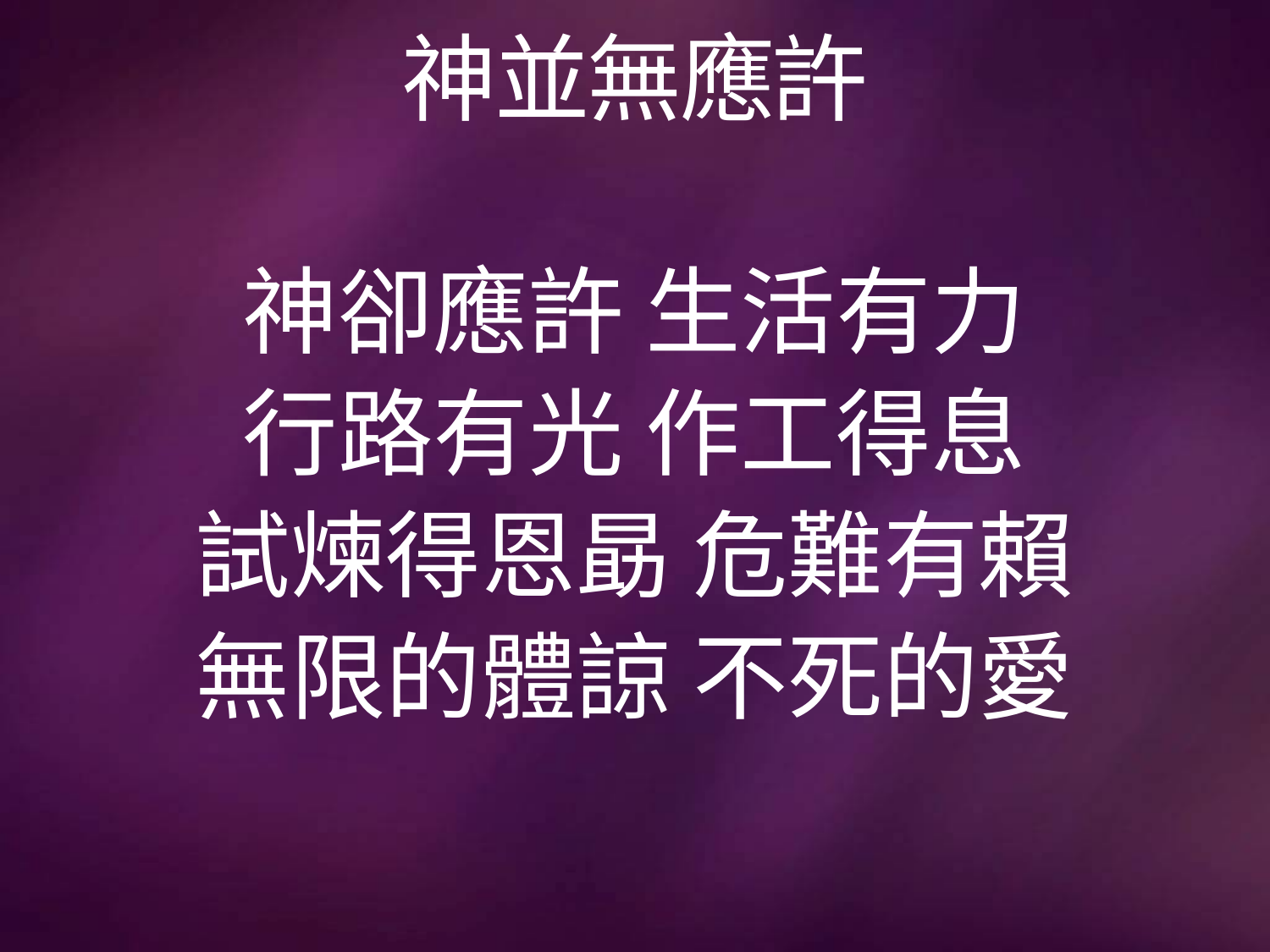

# 神並無應許
神卻應許 生活有力
行路有光 作工得息
試煉得恩勗 危難有賴
無限的體諒 不死的愛